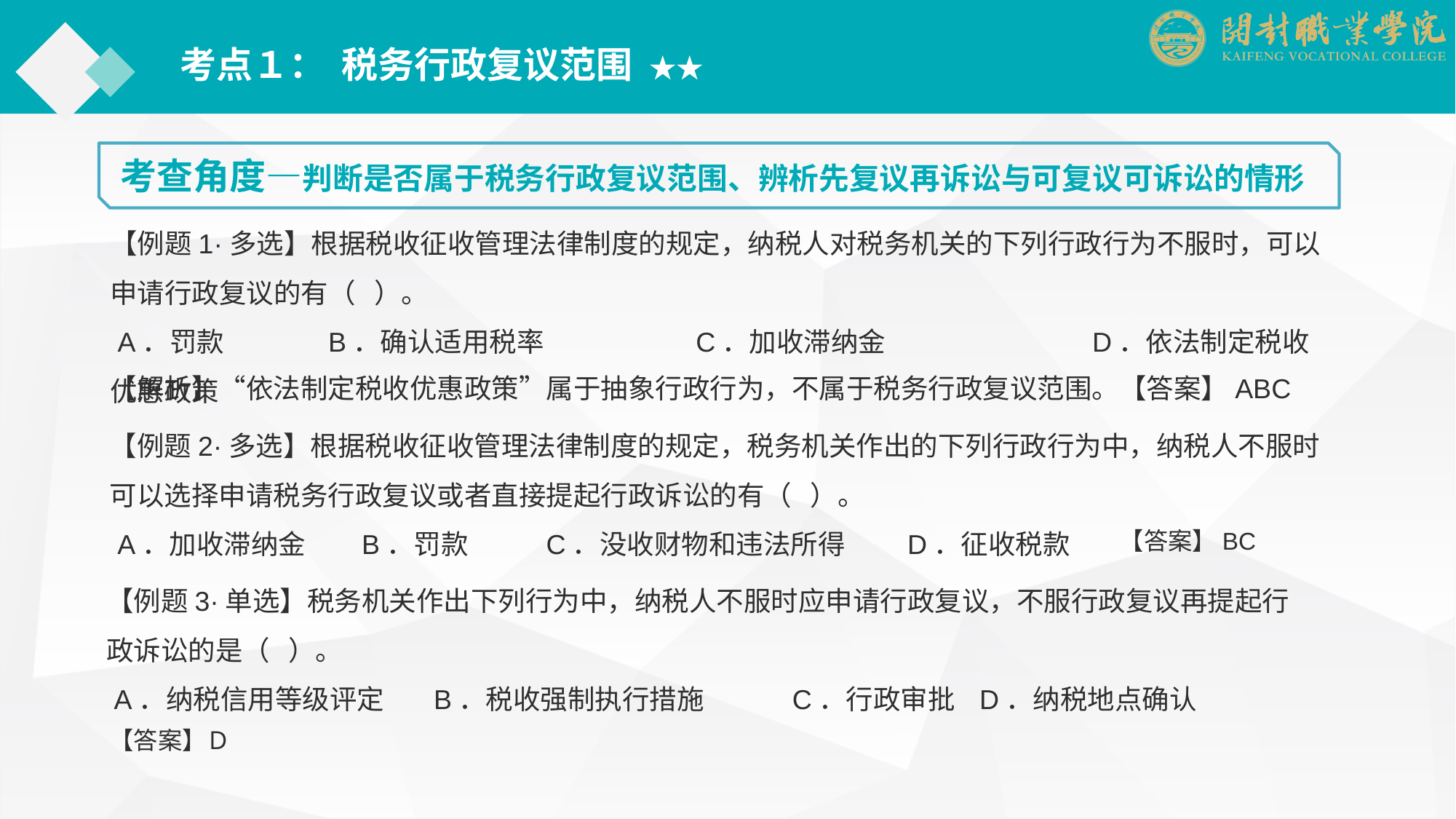

考点１：  税务行政复议范围  ★★

考查角度—判断是否属于税务行政复议范围、辨析先复议再诉讼与可复议可诉讼的情形
【例题1·多选】根据税收征收管理法律制度的规定，纳税人对税务机关的下列行政行为不服时，可以申请行政复议的有（   ）。
 A．罚款	B．确认适用税率	　　　　　 C．加收滞纳金		D．依法制定税收优惠政策
【解析】“依法制定税收优惠政策”属于抽象行政行为，不属于税务行政复议范围。【答案】ABC
【例题2·多选】根据税收征收管理法律制度的规定，税务机关作出的下列行政行为中，纳税人不服时可以选择申请税务行政复议或者直接提起行政诉讼的有（   ）。
 A．加收滞纳金	　B．罚款	C．没收财物和违法所得	　D．征收税款
【答案】BC
【例题3·单选】税务机关作出下列行为中，纳税人不服时应申请行政复议，不服行政复议再提起行政诉讼的是（   ）。
 A．纳税信用等级评定	B．税收强制执行措施　　　C．行政审批	D．纳税地点确认
【答案】Ｄ